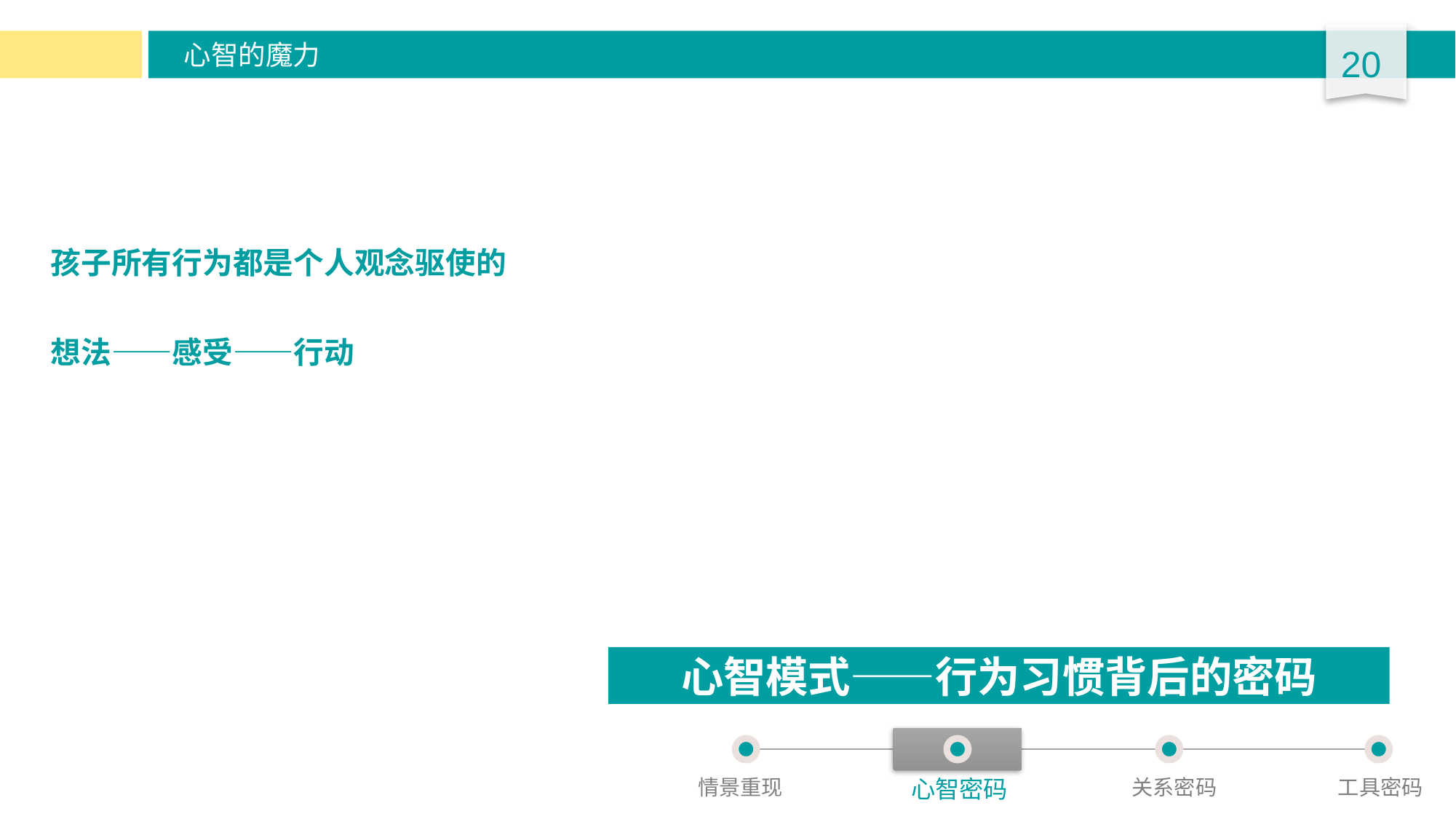

心智的魔力
孩子所有行为都是个人观念驱使的

想法——感受——行动

心智模式——行为习惯背后的密码